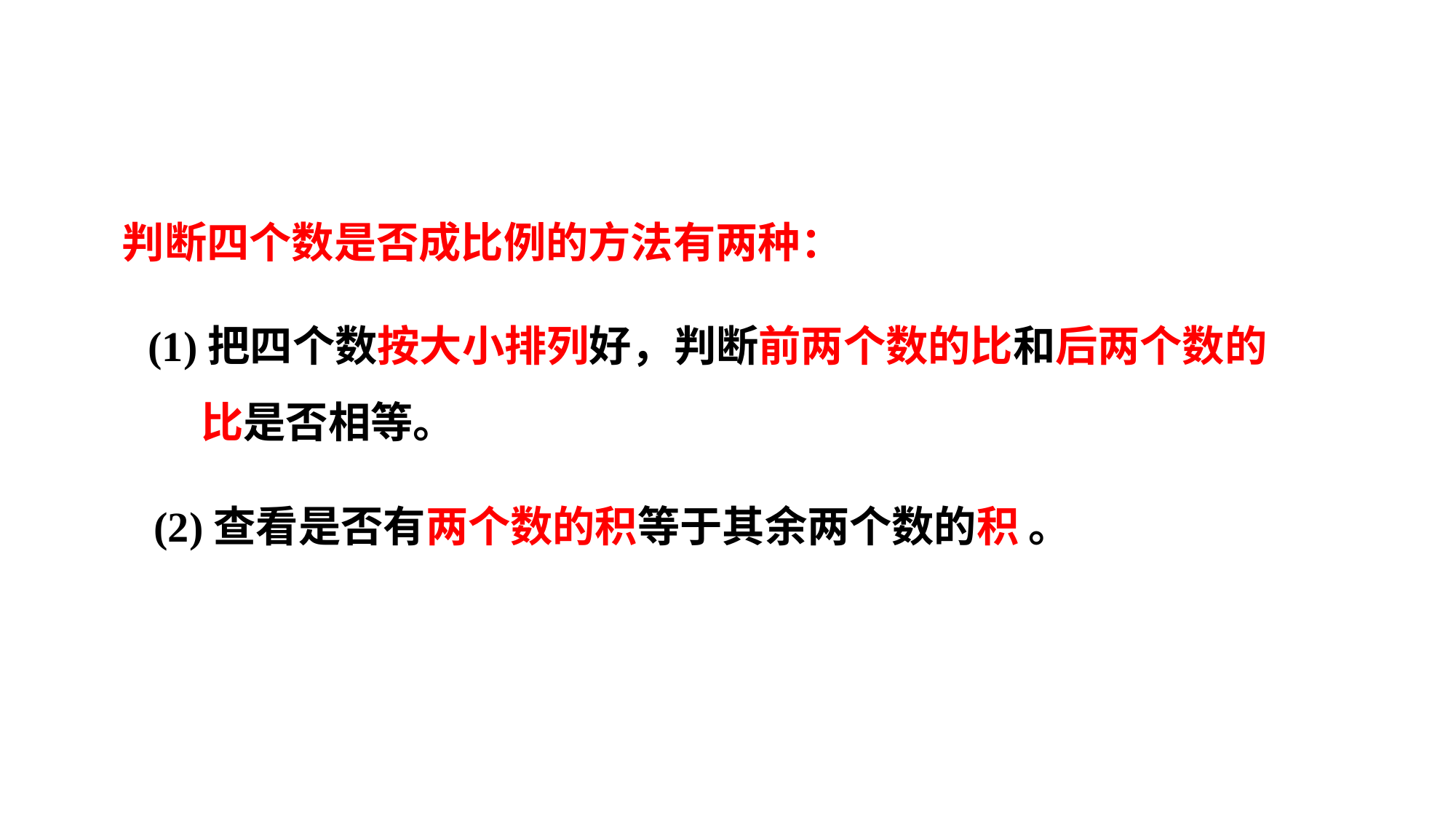

判断四个数是否成比例的方法有两种：
(1)把四个数按大小排列好，判断前两个数的比和后两个数的比是否相等。
(2)查看是否有两个数的积等于其余两个数的积 。